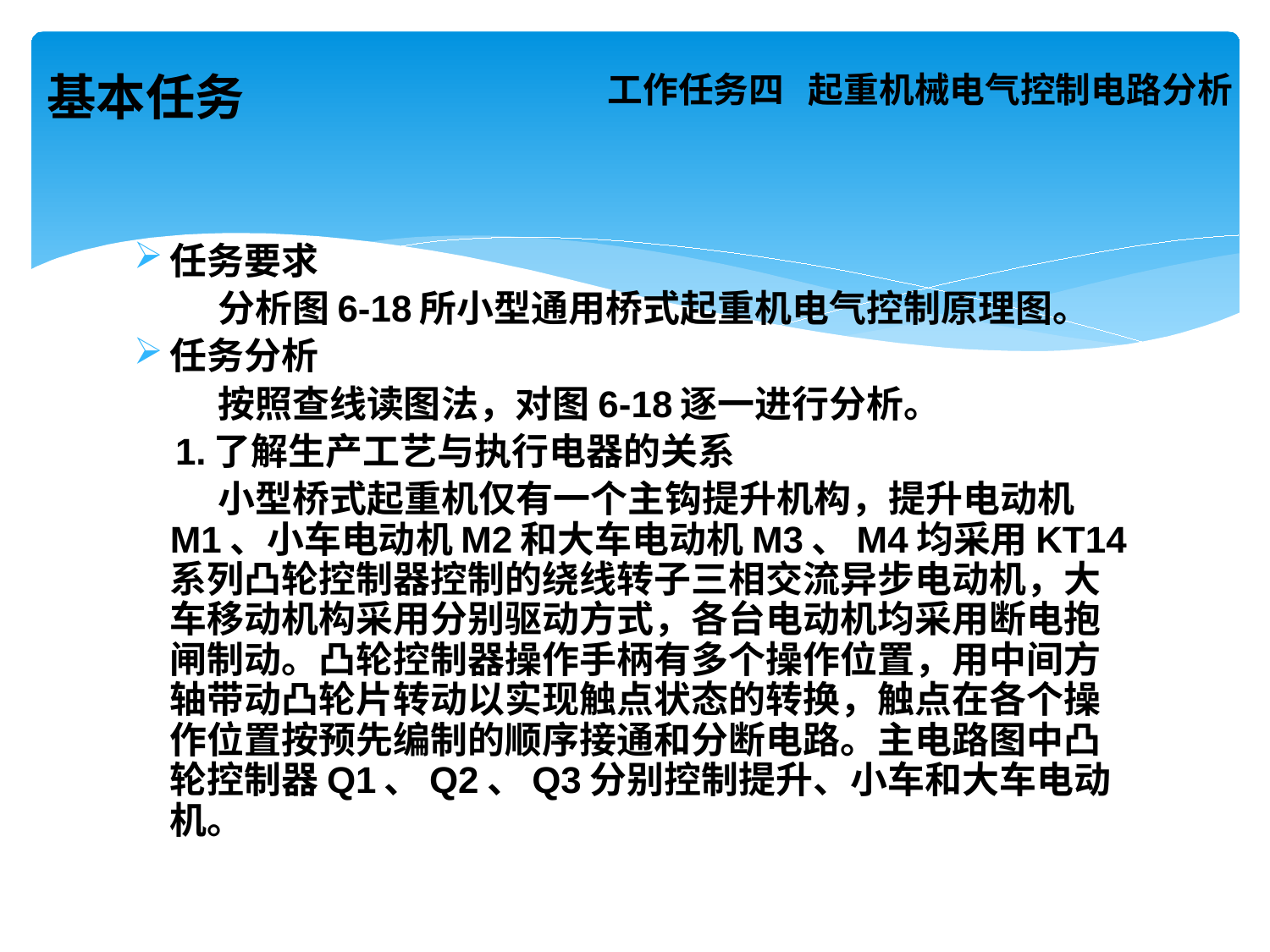

工作任务四   起重机械电气控制电路分析
基本任务
任务要求
         分析图6-18所小型通用桥式起重机电气控制原理图。
任务分析
         按照查线读图法，对图6-18逐一进行分析。
    1.了解生产工艺与执行电器的关系
         小型桥式起重机仅有一个主钩提升机构，提升电动机M1、小车电动机M2和大车电动机M3、M4均采用KT14系列凸轮控制器控制的绕线转子三相交流异步电动机，大车移动机构采用分别驱动方式，各台电动机均采用断电抱闸制动。凸轮控制器操作手柄有多个操作位置，用中间方轴带动凸轮片转动以实现触点状态的转换，触点在各个操作位置按预先编制的顺序接通和分断电路。主电路图中凸轮控制器Q1、Q2、Q3分别控制提升、小车和大车电动机。